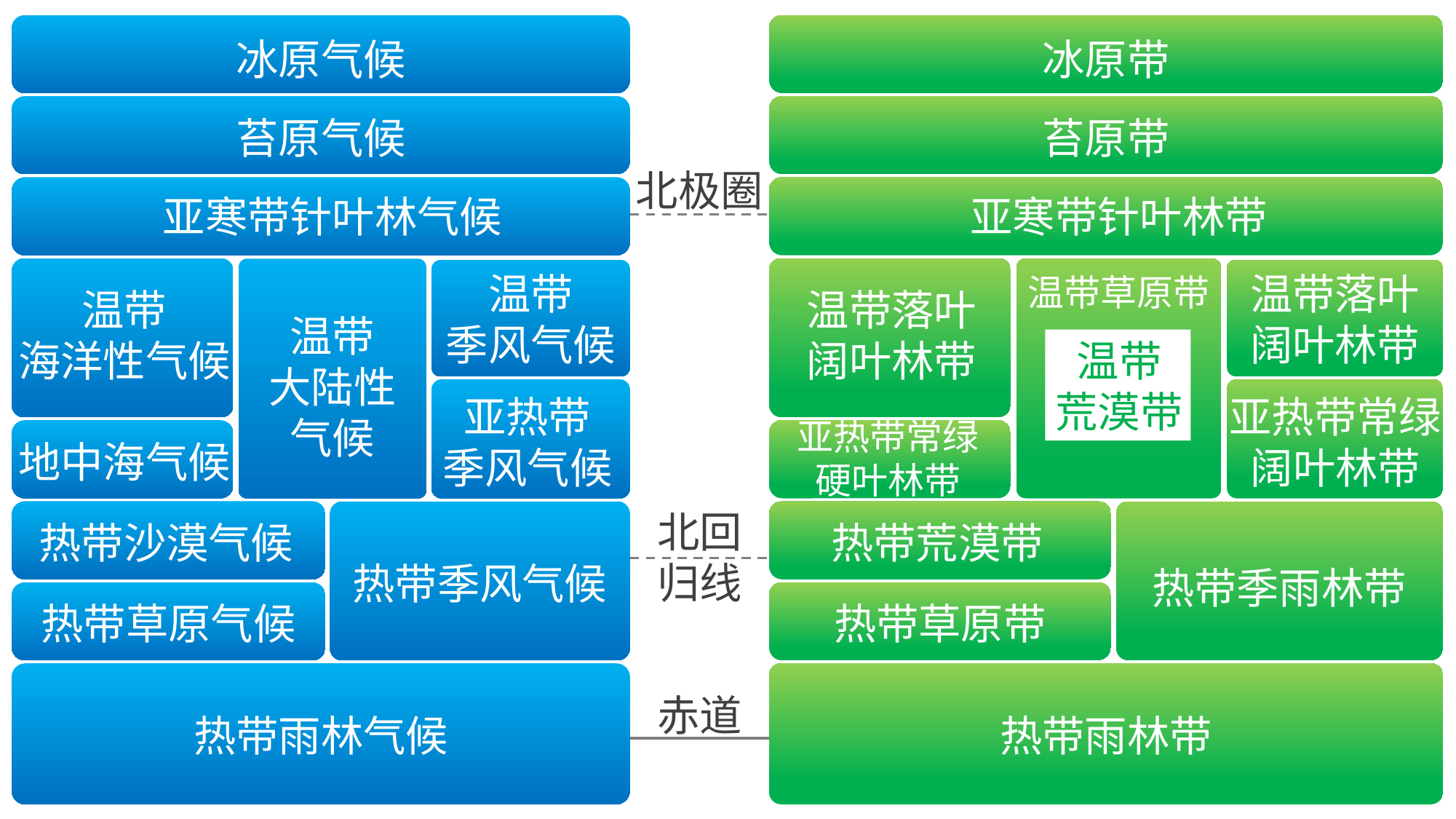

冰原气候
苔原气候
亚寒带针叶林气候
温带
季风气候
温带
海洋性气候
温带
大陆性
气候
亚热带
季风气候
地中海气候
热带沙漠气候
热带季风气候
热带草原气候
热带雨林气候

冰原带
苔原带
亚寒带针叶林带
温带落叶
阔叶林带
温带草原带
温带落叶
阔叶林带
温带
荒漠带

亚热带常绿
阔叶林带
亚热带常绿
硬叶林带
热带荒漠带
热带季雨林带
热带草原带
热带雨林带
北极圈
北回
归线
赤道